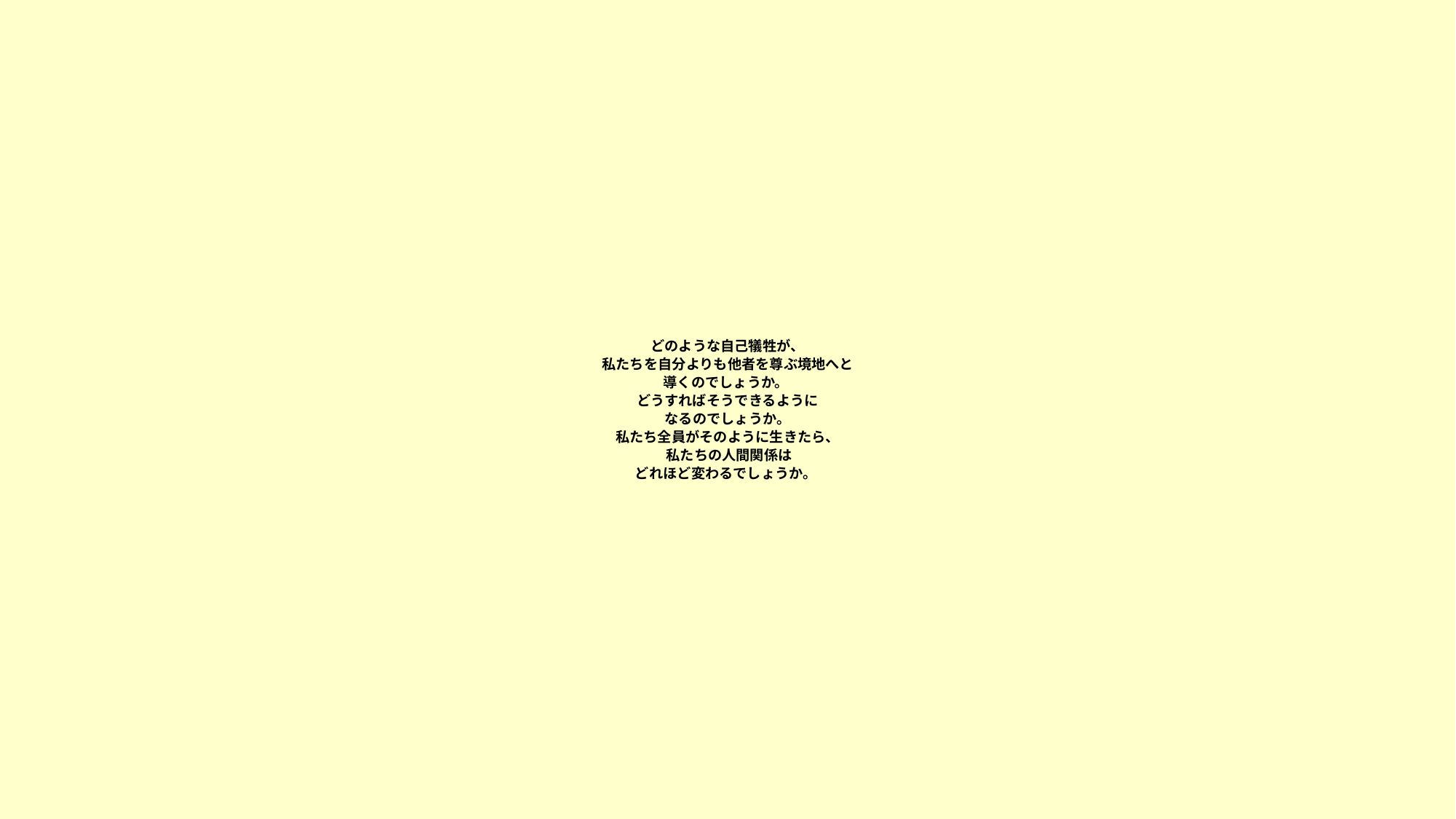

# どのような自己犠牲が、 私たちを自分よりも他者を尊ぶ境地へと 導くのでしょうか。 どうすればそうできるように なるのでしょうか。 私たち全員がそのように生きたら、 私たちの人間関係は どれほど変わるでしょうか。